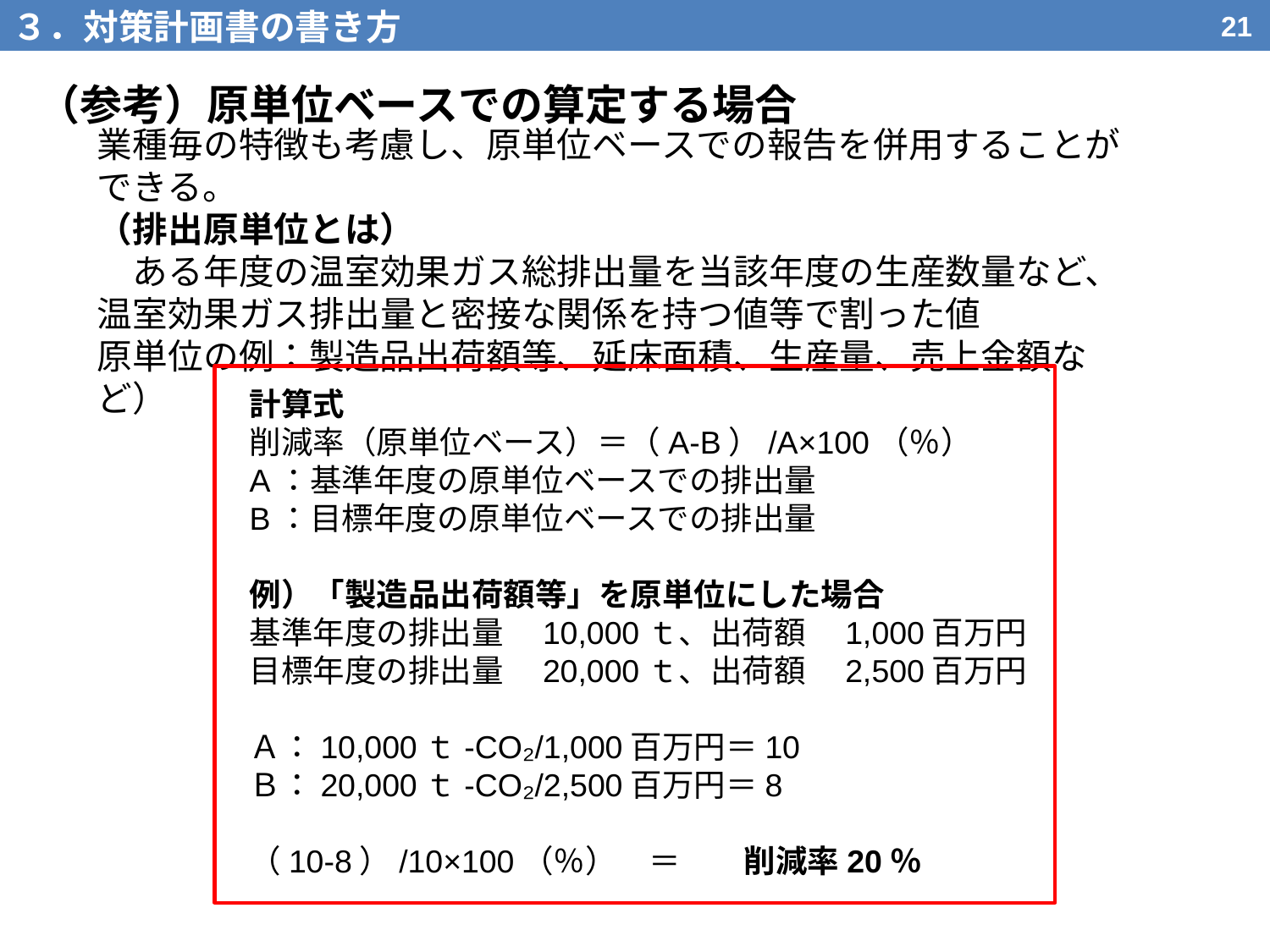

３．対策計画書の書き方
21
（参考）原単位ベースでの算定する場合
業種毎の特徴も考慮し、原単位ベースでの報告を併用することができる。
（排出原単位とは）
　ある年度の温室効果ガス総排出量を当該年度の生産数量など、温室効果ガス排出量と密接な関係を持つ値等で割った値
原単位の例：製造品出荷額等、延床面積、生産量、売上金額など）

計算式
削減率（原単位ベース）＝（A-B）/A×100（％）
A：基準年度の原単位ベースでの排出量
B：目標年度の原単位ベースでの排出量

例）「製造品出荷額等」を原単位にした場合
基準年度の排出量　10,000ｔ、出荷額　1,000百万円
目標年度の排出量　20,000ｔ、出荷額　2,500百万円

Ａ：10,000ｔ-CO₂/1,000百万円＝10
Ｂ：20,000ｔ-CO₂/2,500百万円＝8

（10-8）/10×100（％）　＝　　削減率20％